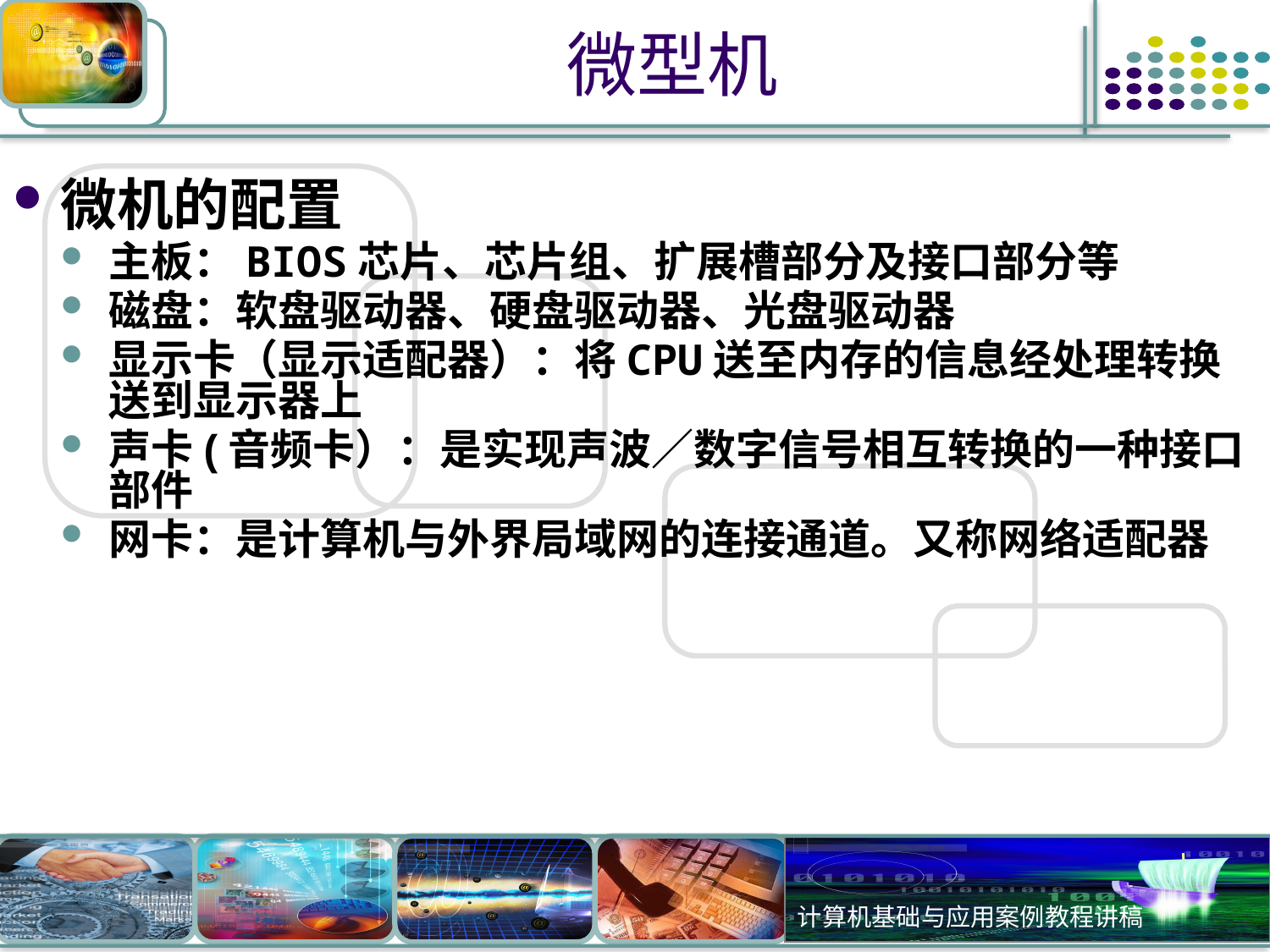

# 微型机
微机的配置
主板：BIOS芯片、芯片组、扩展槽部分及接口部分等
磁盘：软盘驱动器、硬盘驱动器、光盘驱动器
显示卡（显示适配器）：将CPU送至内存的信息经处理转换送到显示器上
声卡(音频卡）：是实现声波／数字信号相互转换的一种接口部件
网卡：是计算机与外界局域网的连接通道。又称网络适配器